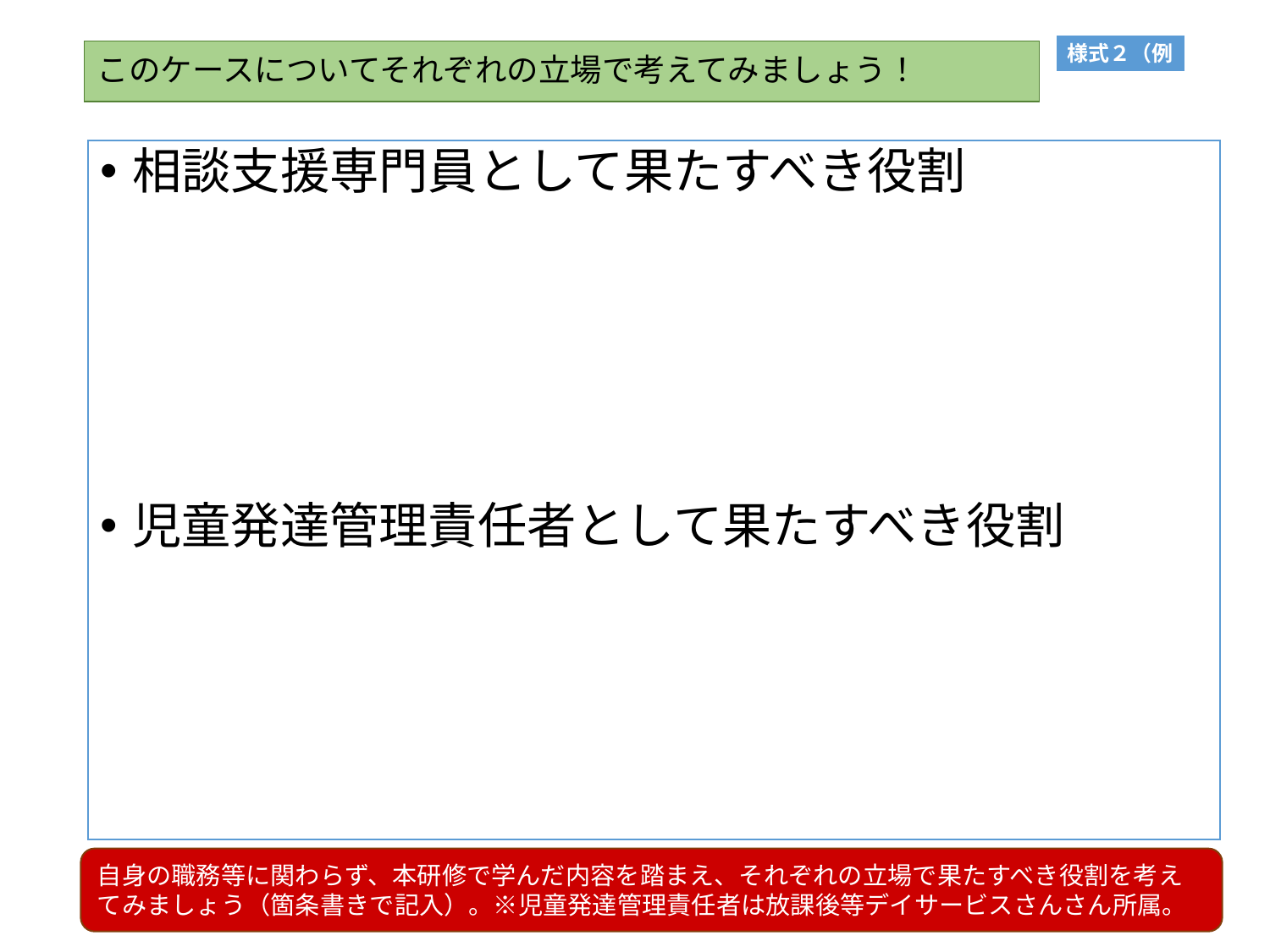

様式２（例
# このケースについてそれぞれの立場で考えてみましょう！
相談支援専門員として果たすべき役割

児童発達管理責任者として果たすべき役割
自身の職務等に関わらず、本研修で学んだ内容を踏まえ、それぞれの立場で果たすべき役割を考えてみましょう（箇条書きで記入）。※児童発達管理責任者は放課後等デイサービスさんさん所属。